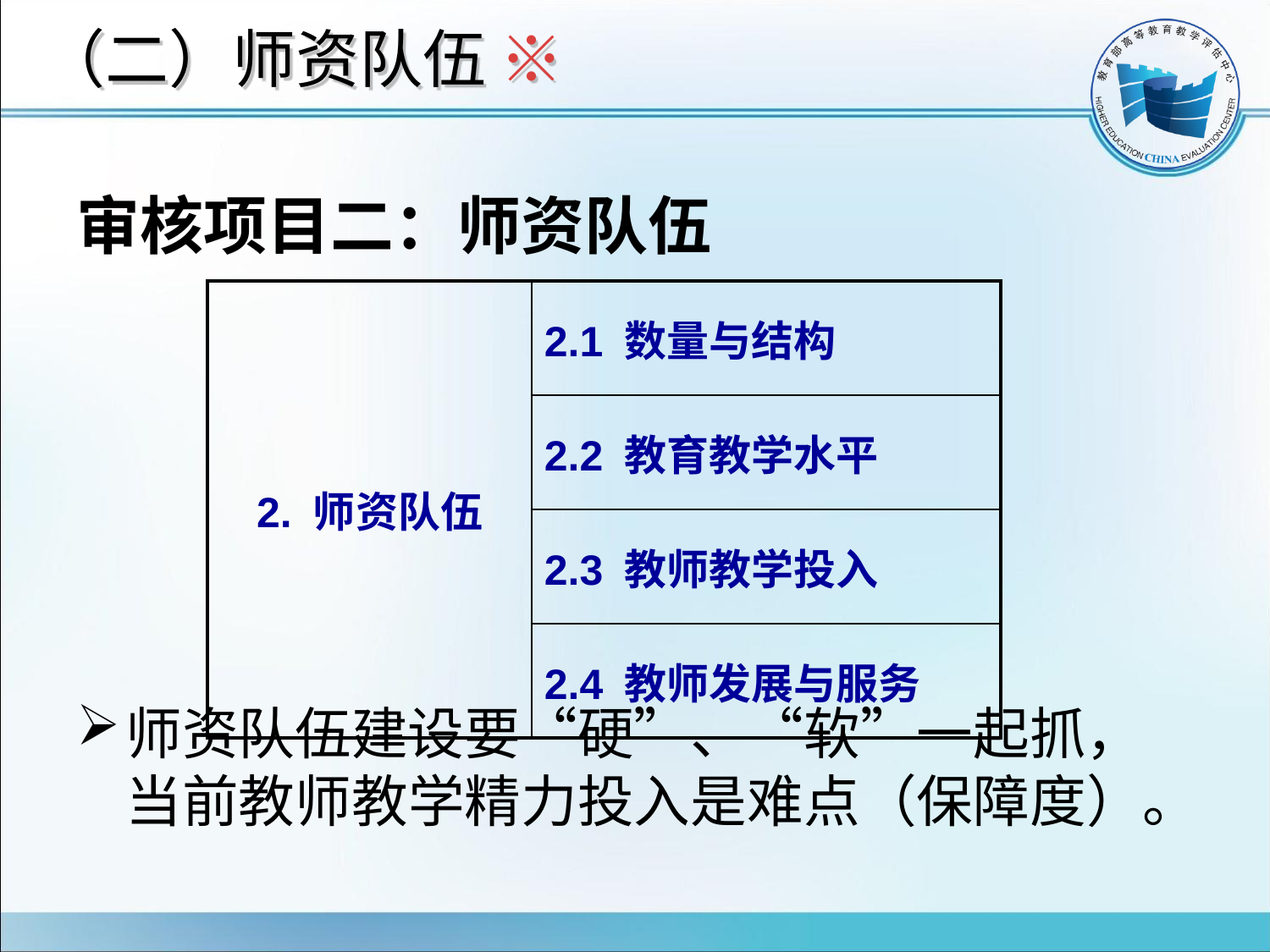

# （二）师资队伍 ※
审核项目二：师资队伍

师资队伍建设要“硬”、“软”一起抓，当前教师教学精力投入是难点（保障度）。

| 2. 师资队伍 | 2.1 数量与结构 |
| --- | --- |
|  | 2.2 教育教学水平 |
|  | 2.3 教师教学投入 |
|  | 2.4 教师发展与服务 |
25